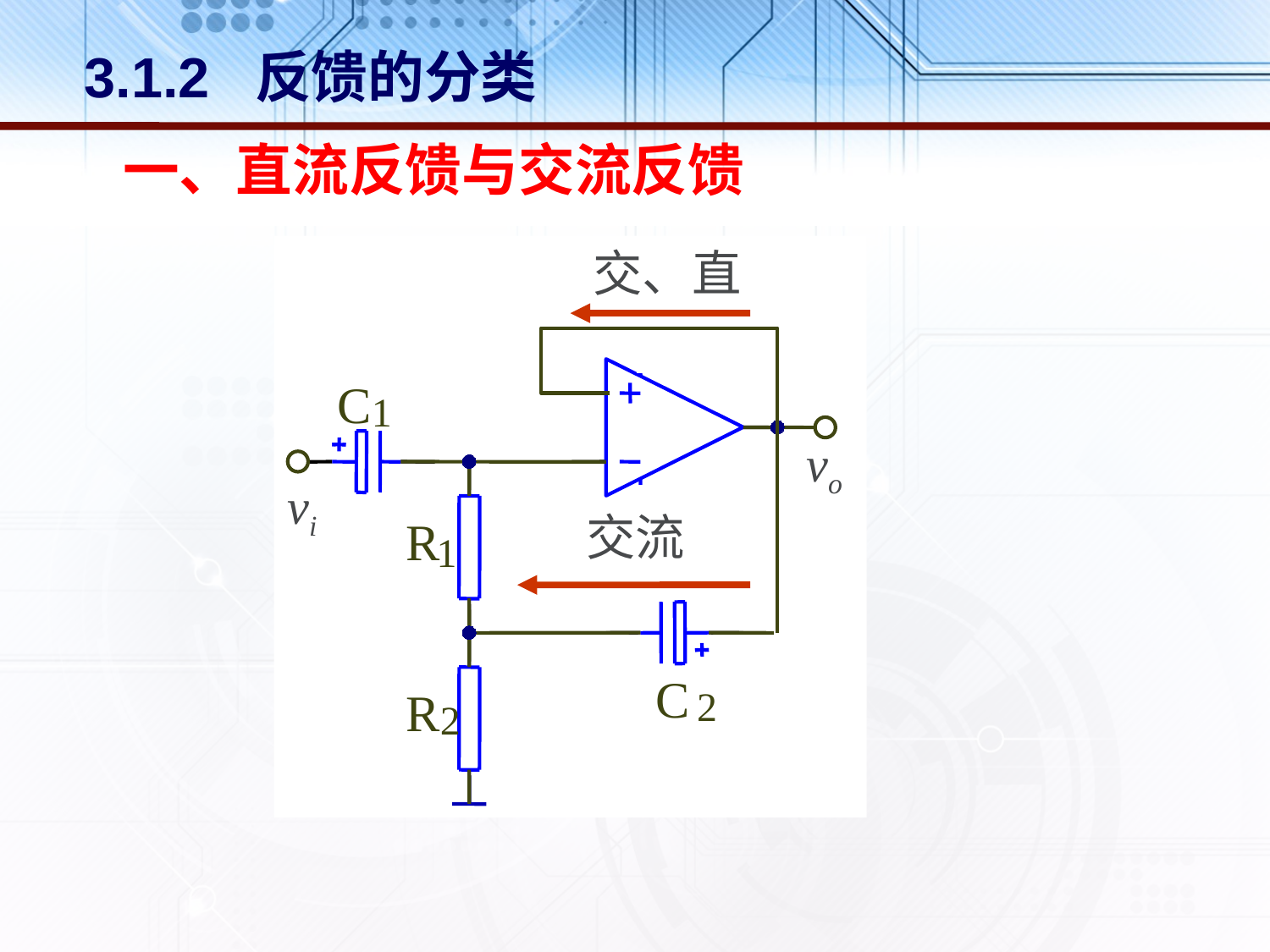

3.1.2  反馈的分类

一、直流反馈与交流反馈

交、直

C

1

vo

vi

交流

R
1

C

R
2
2